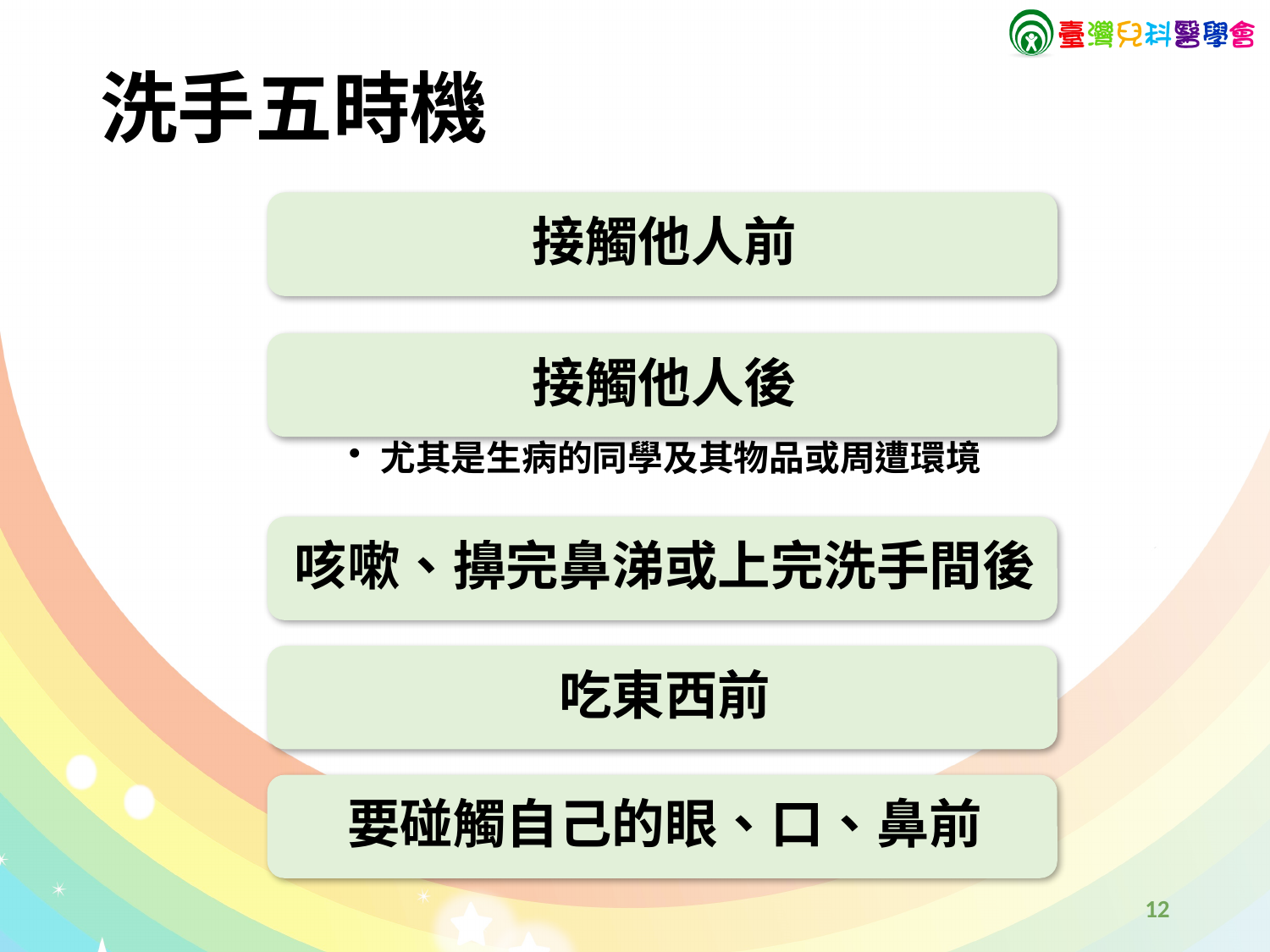

# 洗手五時機
接觸他人前
接觸他人後
尤其是生病的同學及其物品或周遭環境
咳嗽、擤完鼻涕或上完洗手間後
吃東西前
要碰觸自己的眼、口、鼻前

12